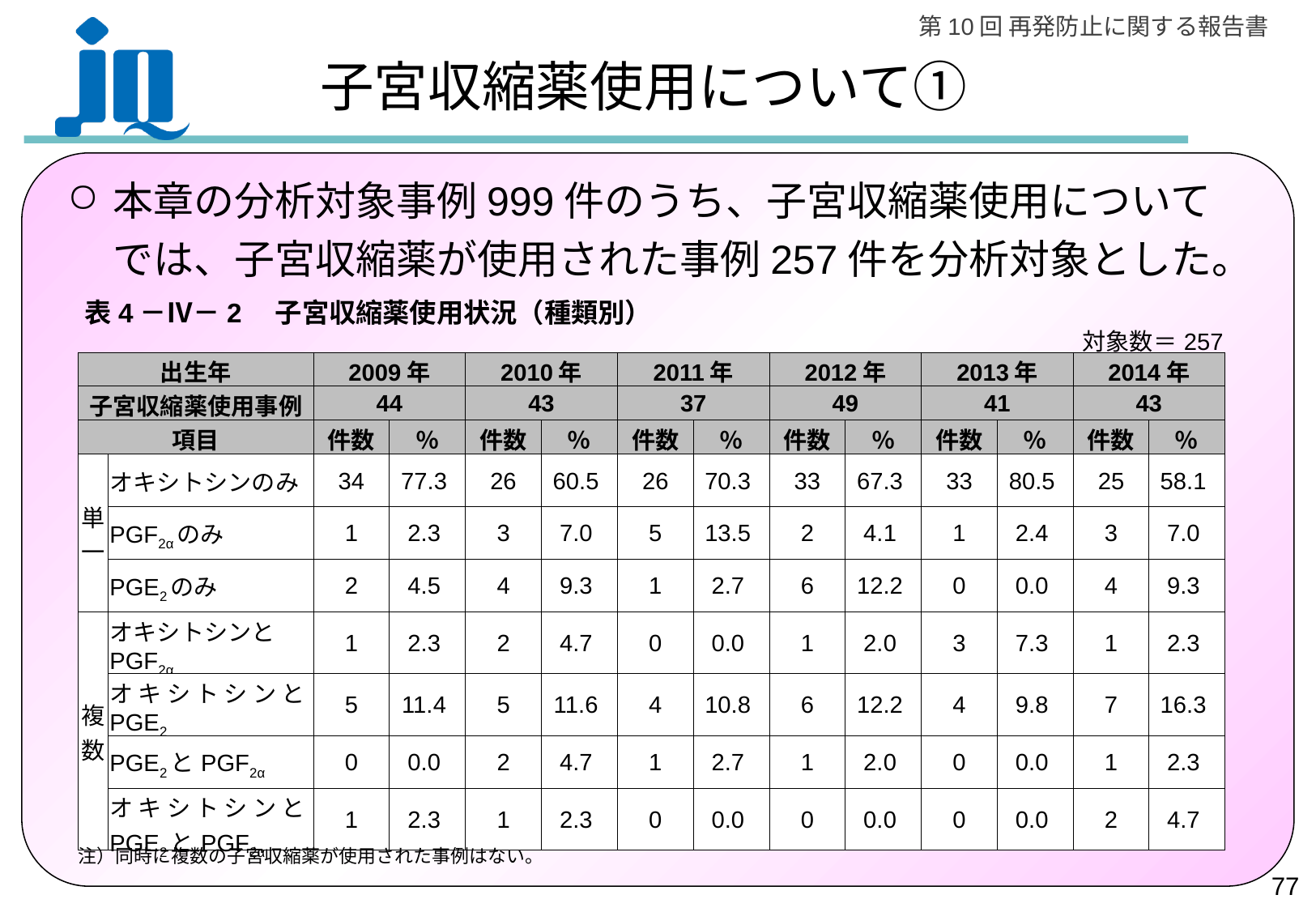

子宮収縮薬使用について①

本章の分析対象事例999件のうち、子宮収縮薬使用についてでは、子宮収縮薬が使用された事例257件を分析対象とした。
表4－Ⅳ－2　子宮収縮薬使用状況（種類別）
|  |  |  |  |  |  |  |  |  |  |  |  | 対象数＝257 |  |
| --- | --- | --- | --- | --- | --- | --- | --- | --- | --- | --- | --- | --- | --- |
| 出生年 |  | 2009年 |  | 2010年 |  | 2011年 |  | 2012年 |  | 2013年 |  | 2014年 |  |
| 子宮収縮薬使用事例 |  | 44 |  | 43 |  | 37 |  | 49 |  | 41 |  | 43 |  |
| 項目 |  | 件数 | ％ | 件数 | ％ | 件数 | ％ | 件数 | ％ | 件数 | ％ | 件数 | ％ |
| 単一 | オキシトシンのみ | 34 | 77.3 | 26 | 60.5 | 26 | 70.3 | 33 | 67.3 | 33 | 80.5 | 25 | 58.1 |
|  | PGF2αのみ | 1 | 2.3 | 3 | 7.0 | 5 | 13.5 | 2 | 4.1 | 1 | 2.4 | 3 | 7.0 |
|  | PGE2のみ | 2 | 4.5 | 4 | 9.3 | 1 | 2.7 | 6 | 12.2 | 0 | 0.0 | 4 | 9.3 |
| 複数 | オキシトシンとPGF2α | 1 | 2.3 | 2 | 4.7 | 0 | 0.0 | 1 | 2.0 | 3 | 7.3 | 1 | 2.3 |
|  | オキシトシンとPGE2 | 5 | 11.4 | 5 | 11.6 | 4 | 10.8 | 6 | 12.2 | 4 | 9.8 | 7 | 16.3 |
|  | PGE2とPGF2α | 0 | 0.0 | 2 | 4.7 | 1 | 2.7 | 1 | 2.0 | 0 | 0.0 | 1 | 2.3 |
|  | オキシトシンとPGE2とPGF2α | 1 | 2.3 | 1 | 2.3 | 0 | 0.0 | 0 | 0.0 | 0 | 0.0 | 2 | 4.7 |
注）同時に複数の子宮収縮薬が使用された事例はない。
77